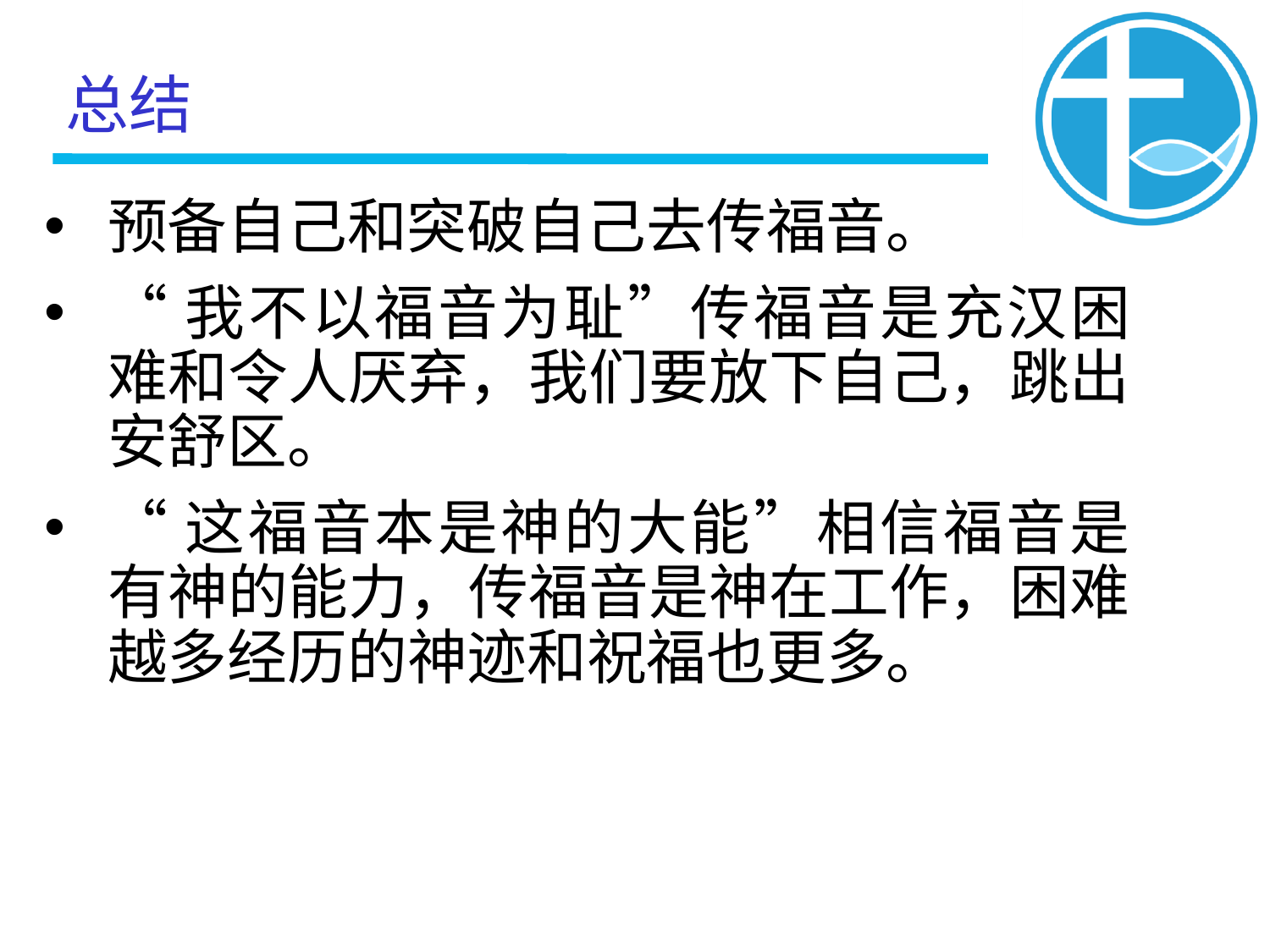

总结
预备自己和突破自己去传福音。
“我不以福音为耻”传福音是充汉困难和令人厌弃，我们要放下自己，跳出安舒区。
“这福音本是神的大能”相信福音是有神的能力，传福音是神在工作，困难越多经历的神迹和祝福也更多。